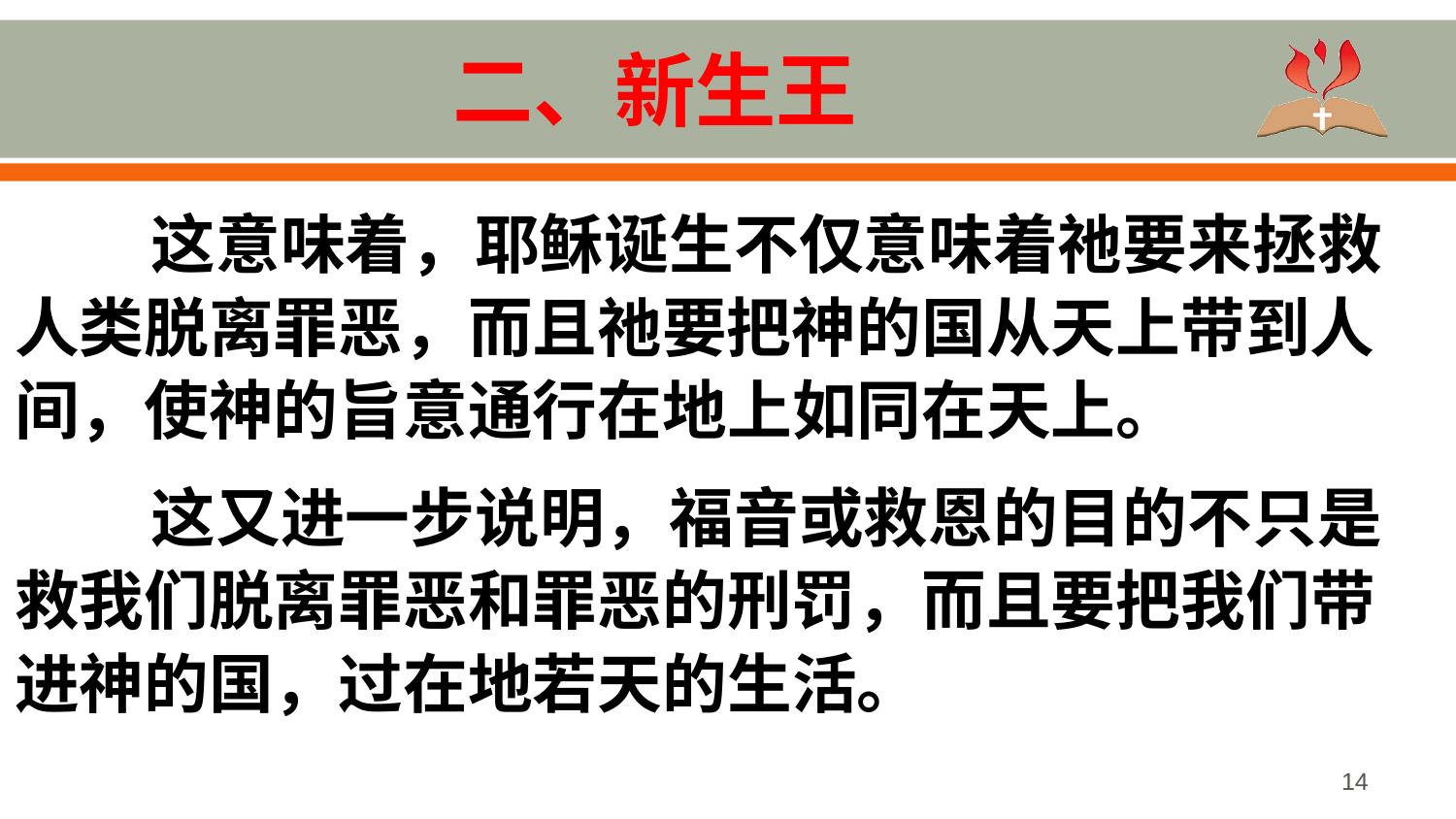

# 二、新生王
这意味着，耶稣诞生不仅意味着祂要来拯救人类脱离罪恶，而且祂要把神的国从天上带到人间，使神的旨意通行在地上如同在天上。
这又进一步说明，福音或救恩的目的不只是救我们脱离罪恶和罪恶的刑罚，而且要把我们带进神的国，过在地若天的生活。

14